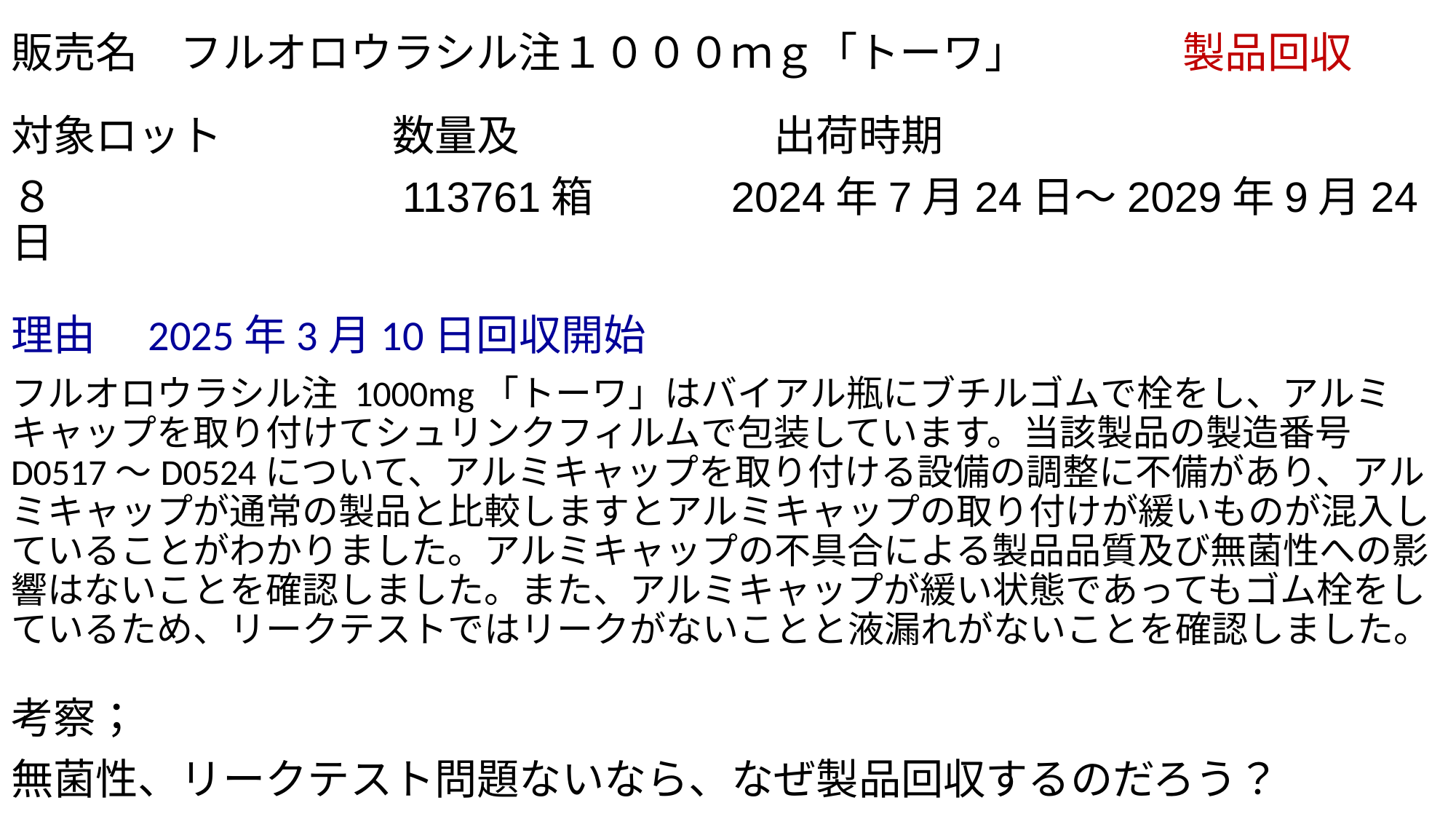

# 販売名　フルオロウラシル注１０００ｍｇ「トーワ」 　　 　 製品回収
対象ロット　　　　数量及　　　　　　出荷時期
８　　　　　　　　113761箱　　　2024年7月24日～2029年9月24日

理由　2025年3月10日回収開始
フルオロウラシル注 1000mg「トーワ」はバイアル瓶にブチルゴムで栓をし、アルミキャップを取り付けてシュリンクフィルムで包装しています。当該製品の製造番号D0517～D0524について、アルミキャップを取り付ける設備の調整に不備があり、アルミキャップが通常の製品と比較しますとアルミキャップの取り付けが緩いものが混入していることがわかりました。アルミキャップの不具合による製品品質及び無菌性への影響はないことを確認しました。また、アルミキャップが緩い状態であってもゴム栓をしているため、リークテストではリークがないことと液漏れがないことを確認しました。

考察；
無菌性、リークテスト問題ないなら、なぜ製品回収するのだろう？